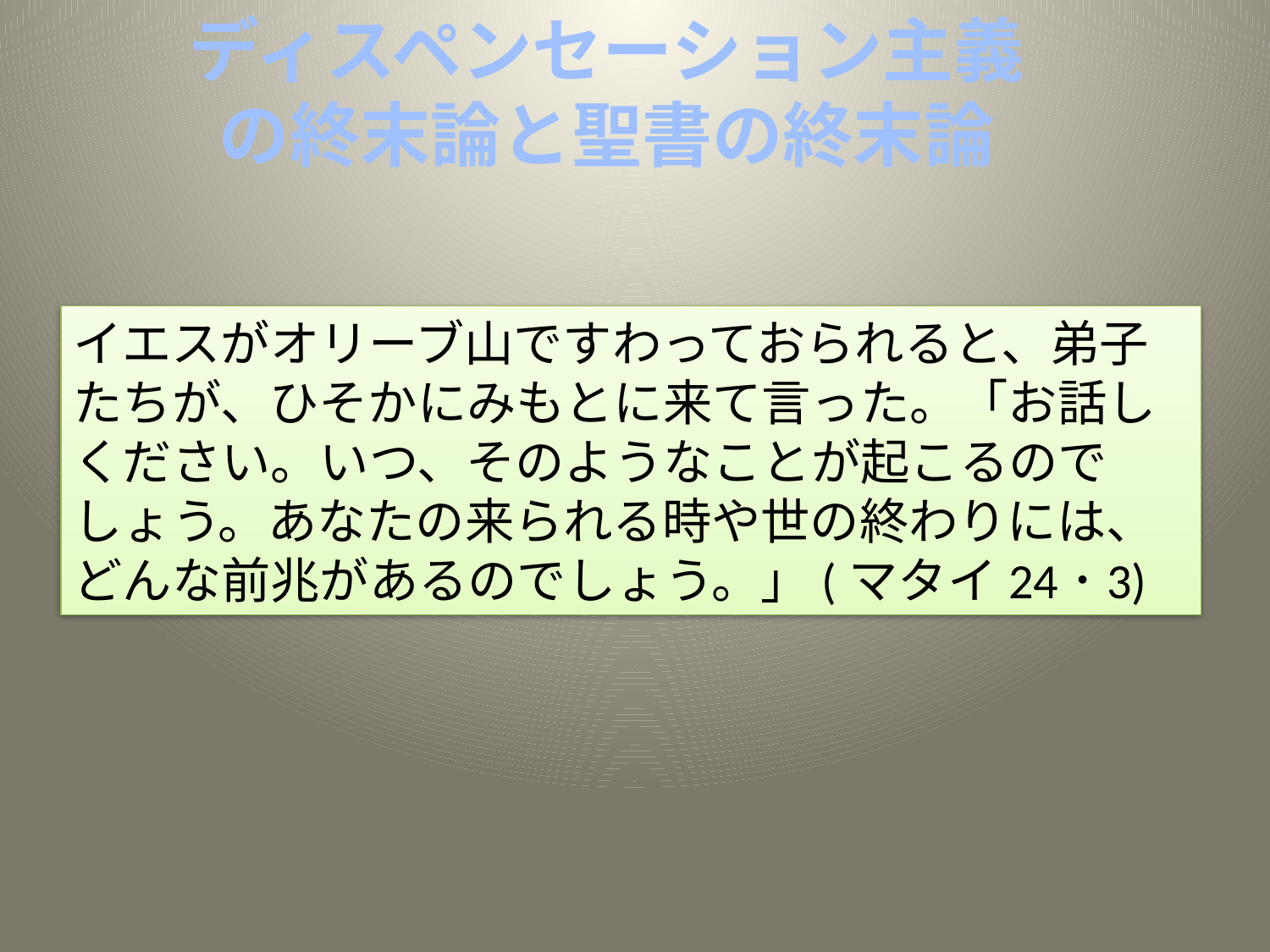

ディスペンセーション主義
の終末論と聖書の終末論
イエスがオリーブ山ですわっておられると、弟子たちが、ひそかにみもとに来て言った。「お話しください。いつ、そのようなことが起こるのでしょう。あなたの来られる時や世の終わりには、どんな前兆があるのでしょう。」(マタイ24･3)